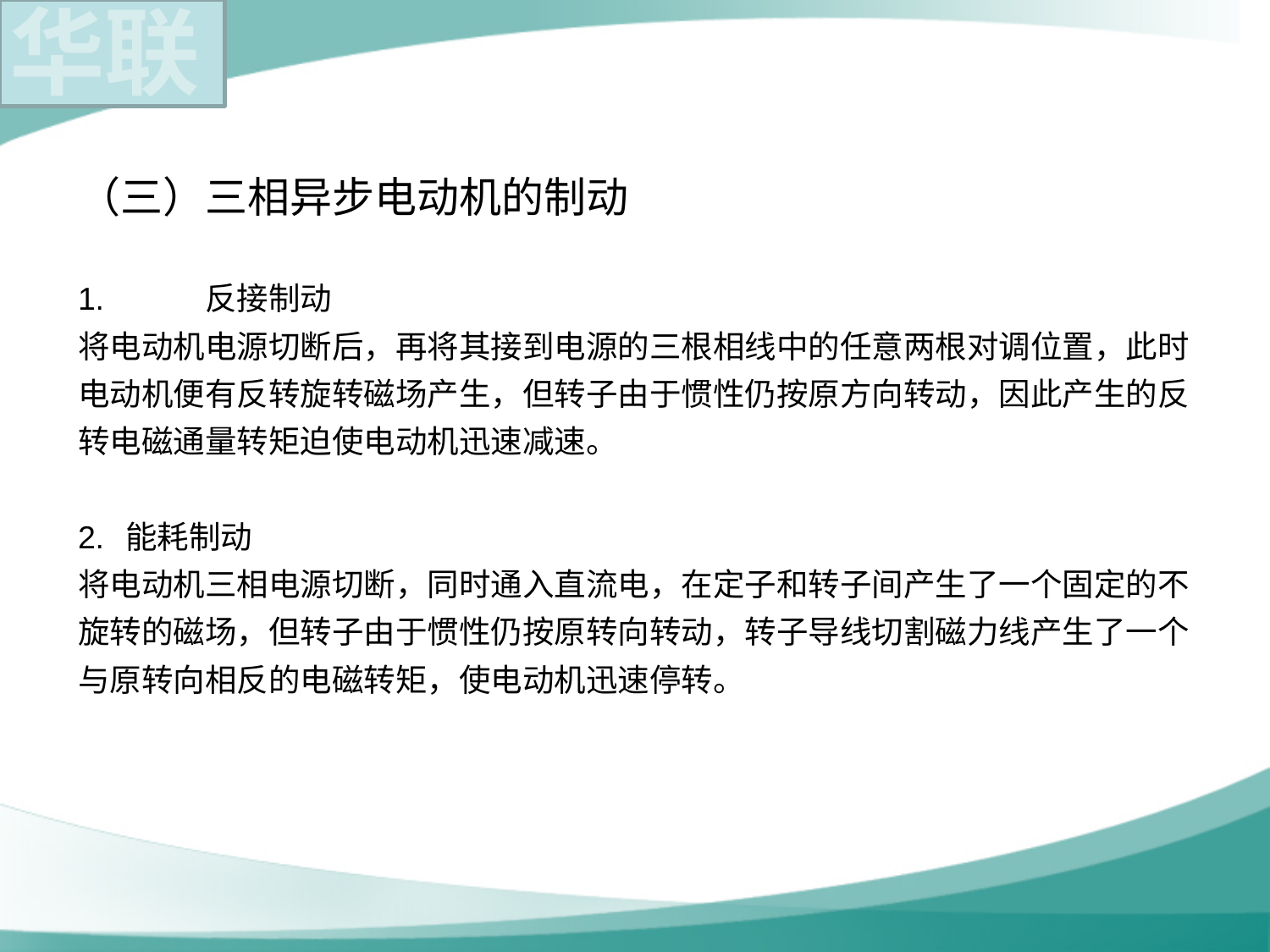

（三）三相异步电动机的制动
1.	反接制动
将电动机电源切断后，再将其接到电源的三根相线中的任意两根对调位置，此时电动机便有反转旋转磁场产生，但转子由于惯性仍按原方向转动，因此产生的反转电磁通量转矩迫使电动机迅速减速。

能耗制动
将电动机三相电源切断，同时通入直流电，在定子和转子间产生了一个固定的不旋转的磁场，但转子由于惯性仍按原转向转动，转子导线切割磁力线产生了一个与原转向相反的电磁转矩，使电动机迅速停转。